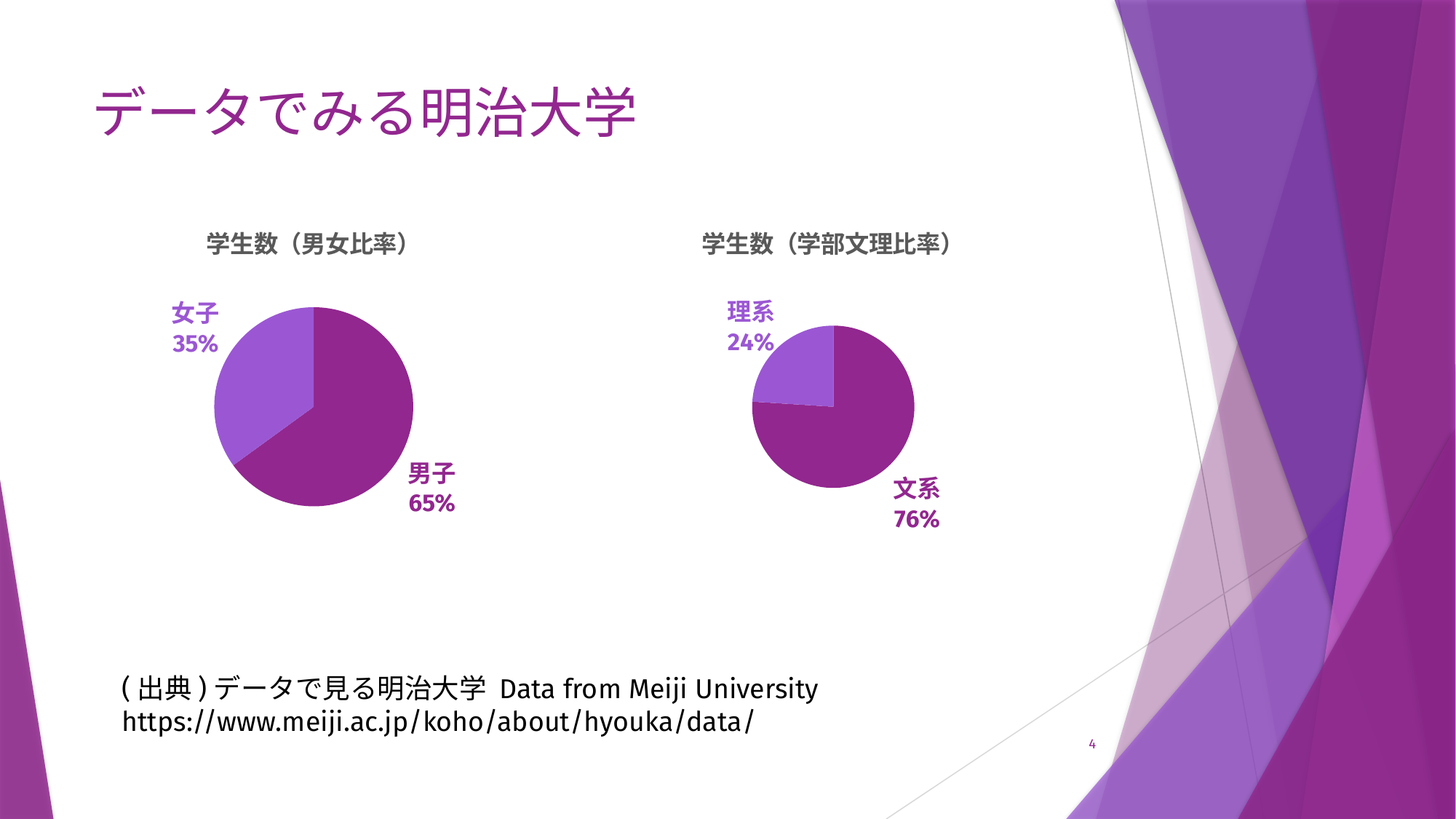

# データでみる明治大学

### Chart: 学生数（男女比率）

| Category |  |
|---|---|
| 男子 | 65.0 |
| 女子 | 35.0 |

### Chart: 学生数（学部文理比率）

| Category |  |
|---|---|
| 文系 | 76.0 |
| 理系 | 24.0 |
(出典)データで見る明治大学 Data from Meiji University
https://www.meiji.ac.jp/koho/about/hyouka/data/
4